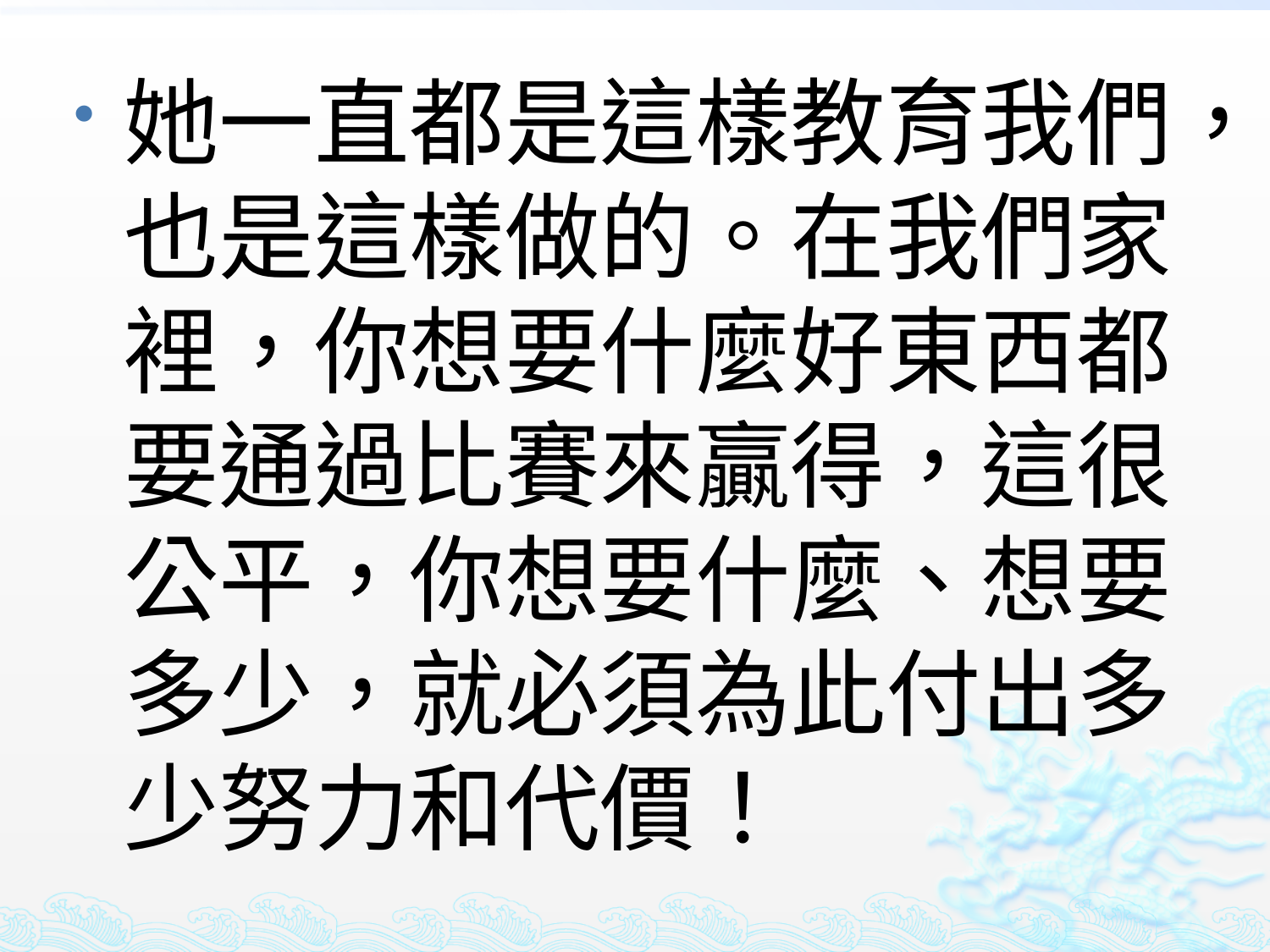

她一直都是這樣教育我們，也是這樣做的。在我們家裡，你想要什麼好東西都要通過比賽來贏得，這很公平，你想要什麼、想要多少，就必須為此付出多少努力和代價！